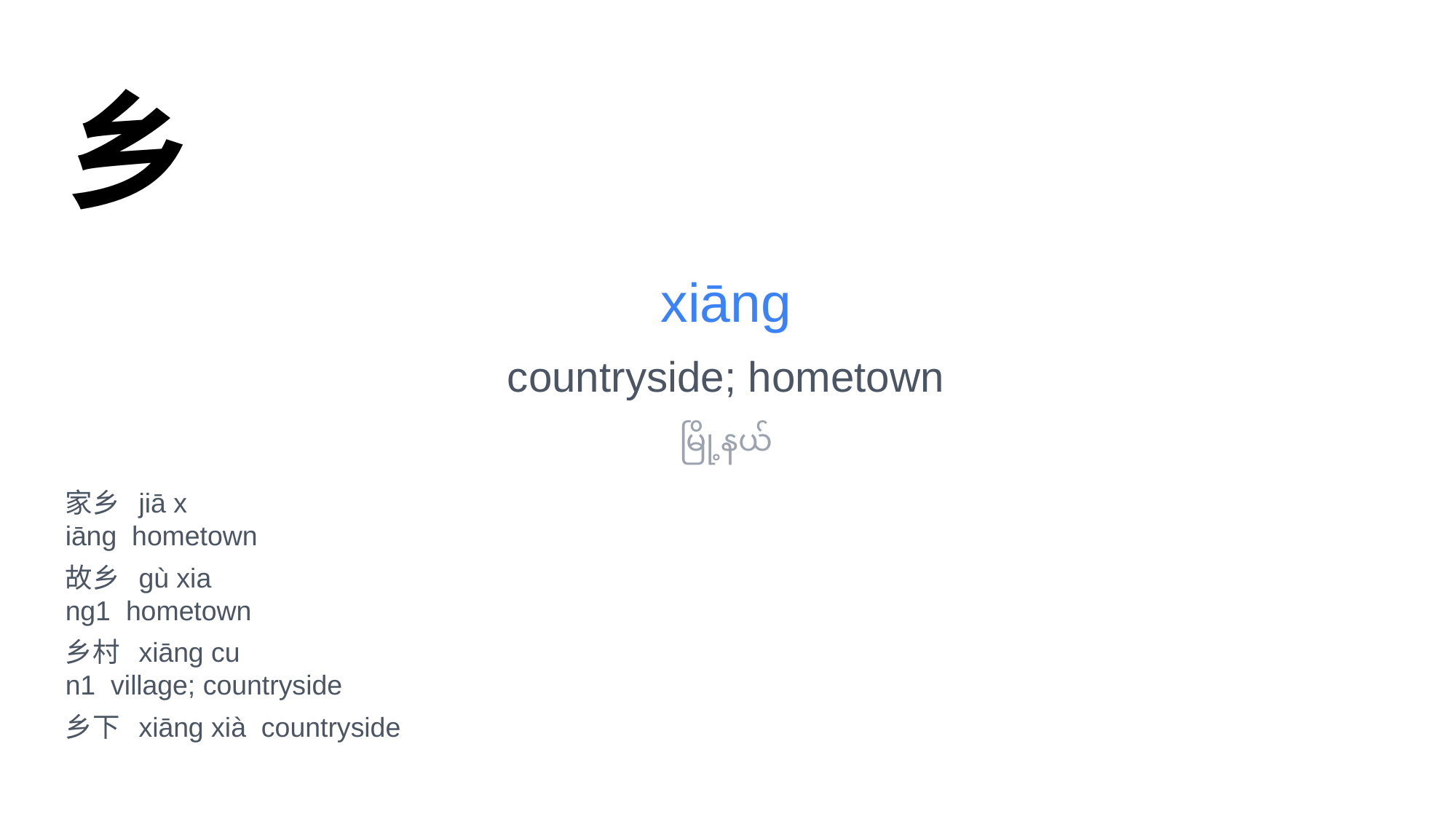

乡
xiāng
countryside; hometown
မြို့နယ်
家乡  jiā x
iāng  hometown
故乡  gù xia
ng1  hometown
乡村  xiāng cu
n1  village; countryside
乡下  xiāng xià  countryside